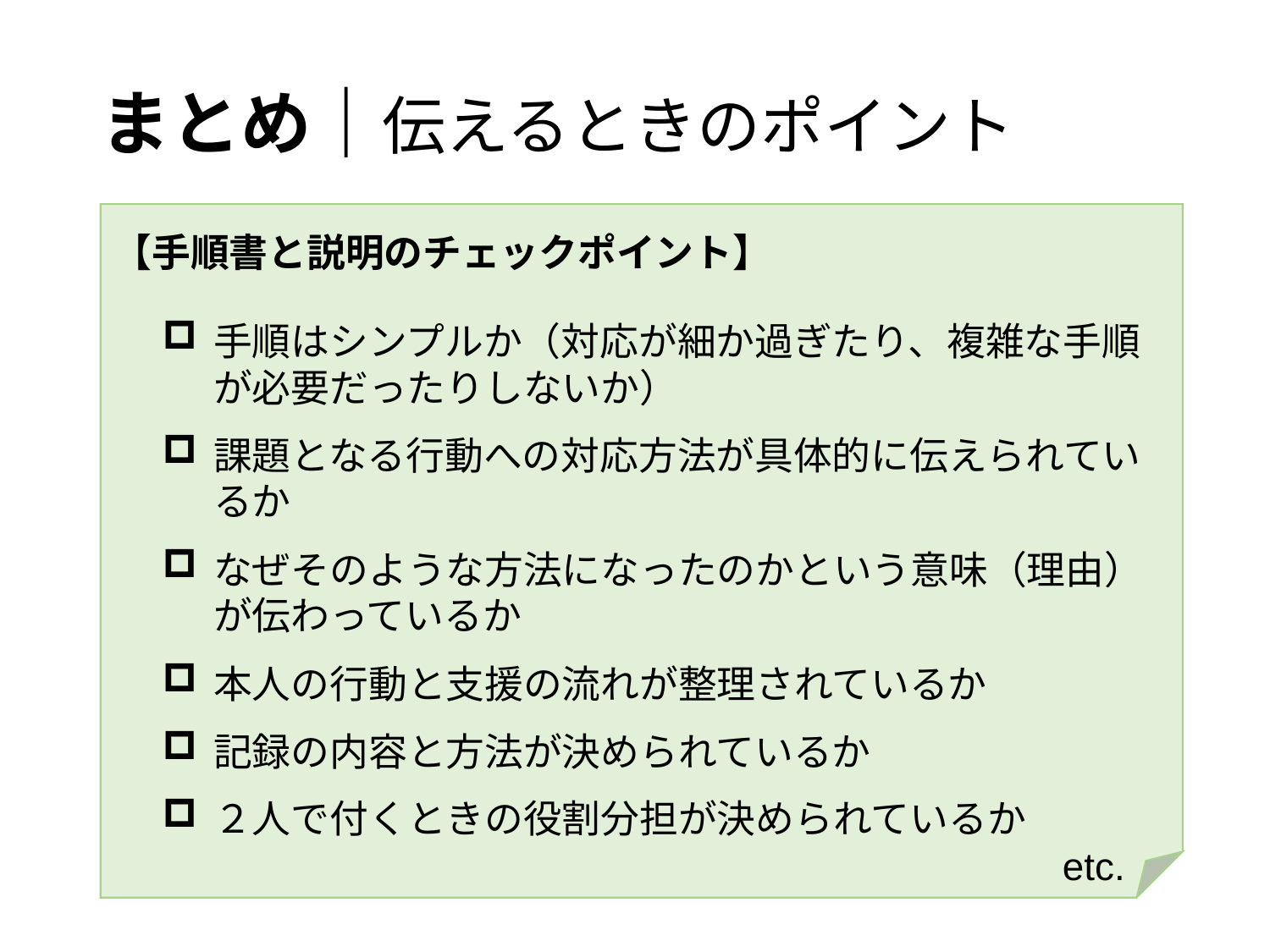

# まとめ｜伝えるときのポイント

【手順書と説明のチェックポイント】
手順はシンプルか（対応が細か過ぎたり、複雑な手順が必要だったりしないか）
課題となる行動への対応方法が具体的に伝えられているか
なぜそのような方法になったのかという意味（理由）が伝わっているか
本人の行動と支援の流れが整理されているか
記録の内容と方法が決められているか
２人で付くときの役割分担が決められているか
　　　　　　　　　　　　　　　　　　　　　　　etc.